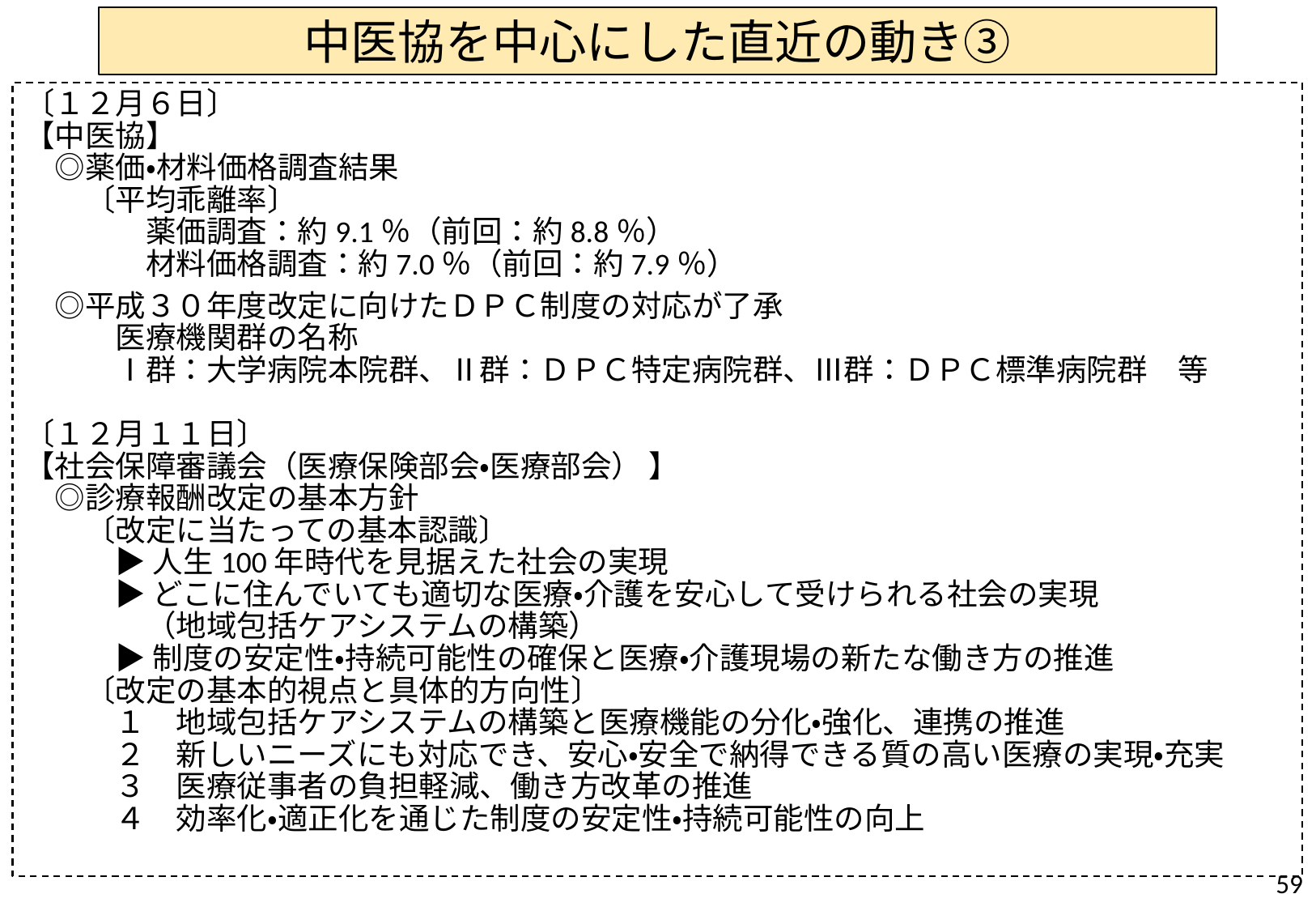

中医協を中心にした直近の動き③
〔１２月６日〕
【中医協】
　◎薬価・材料価格調査結果
　　〔平均乖離率〕
　　　　薬価調査：約9.1％（前回：約8.8％）
　　　　材料価格調査：約7.0％（前回：約7.9％）
　◎平成３０年度改定に向けたＤＰＣ制度の対応が了承
　　　医療機関群の名称
　　　Ⅰ群：大学病院本院群、Ⅱ群：ＤＰＣ特定病院群、Ⅲ群：ＤＰＣ標準病院群　等

〔１２月１１日〕
【社会保障審議会（医療保険部会・医療部会） 】
　◎診療報酬改定の基本方針
　　〔改定に当たっての基本認識〕
　　　▶ 人生100年時代を見据えた社会の実現
　　　▶ どこに住んでいても適切な医療・介護を安心して受けられる社会の実現
　　　　（地域包括ケアシステムの構築）
　　　▶ 制度の安定性・持続可能性の確保と医療・介護現場の新たな働き方の推進
　　〔改定の基本的視点と具体的方向性〕
　　　１　地域包括ケアシステムの構築と医療機能の分化・強化、連携の推進
　　　２　新しいニーズにも対応でき、安心・安全で納得できる質の高い医療の実現・充実
　　　３　医療従事者の負担軽減、働き方改革の推進
　　　４　効率化・適正化を通じた制度の安定性・持続可能性の向上
59